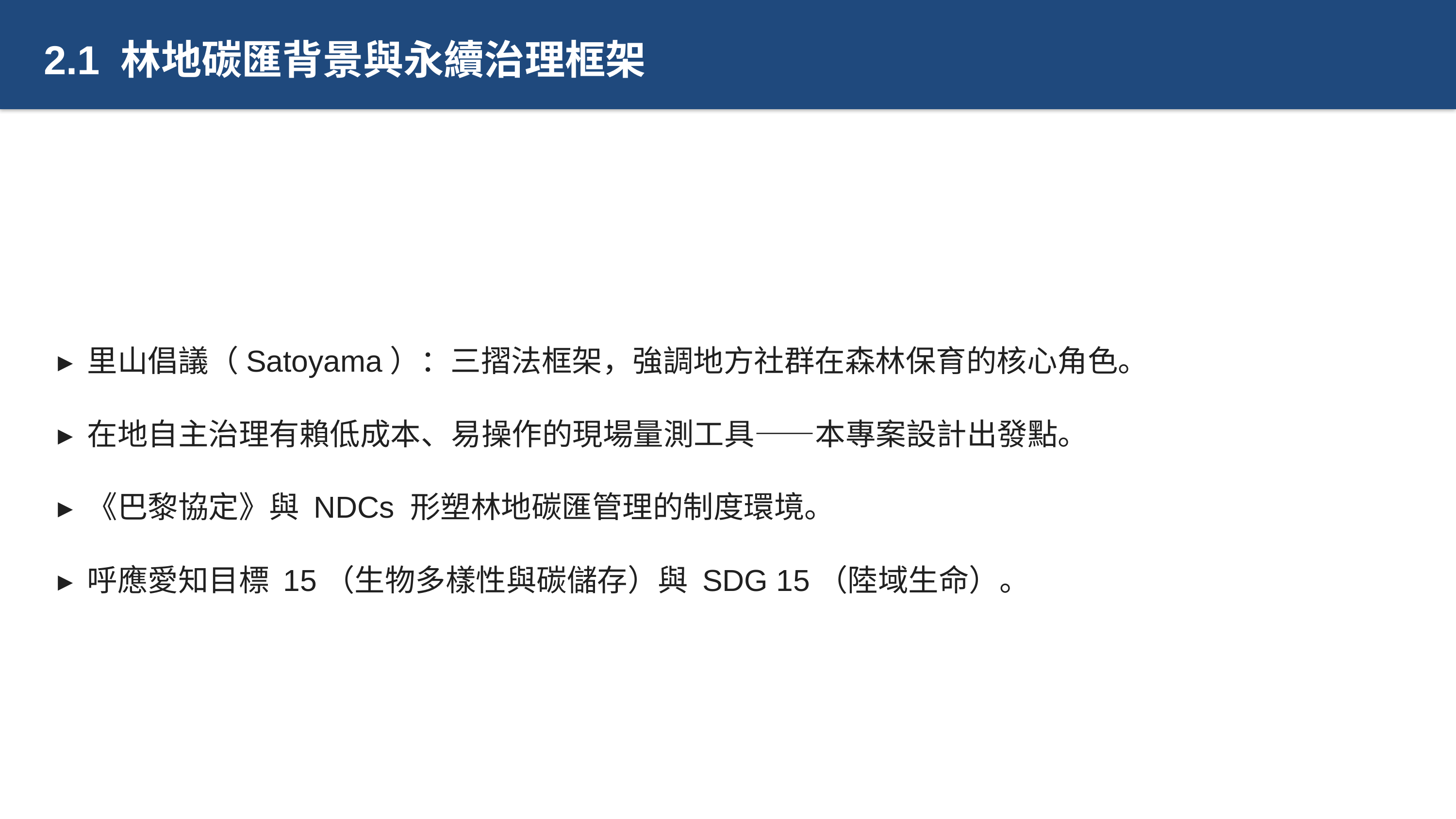

2.1 林地碳匯背景與永續治理框架
▸ 里山倡議（Satoyama）：三摺法框架，強調地方社群在森林保育的核心角色。
▸ 在地自主治理有賴低成本、易操作的現場量測工具——本專案設計出發點。
▸ 《巴黎協定》與 NDCs 形塑林地碳匯管理的制度環境。
▸ 呼應愛知目標 15（生物多樣性與碳儲存）與 SDG 15（陸域生命）。